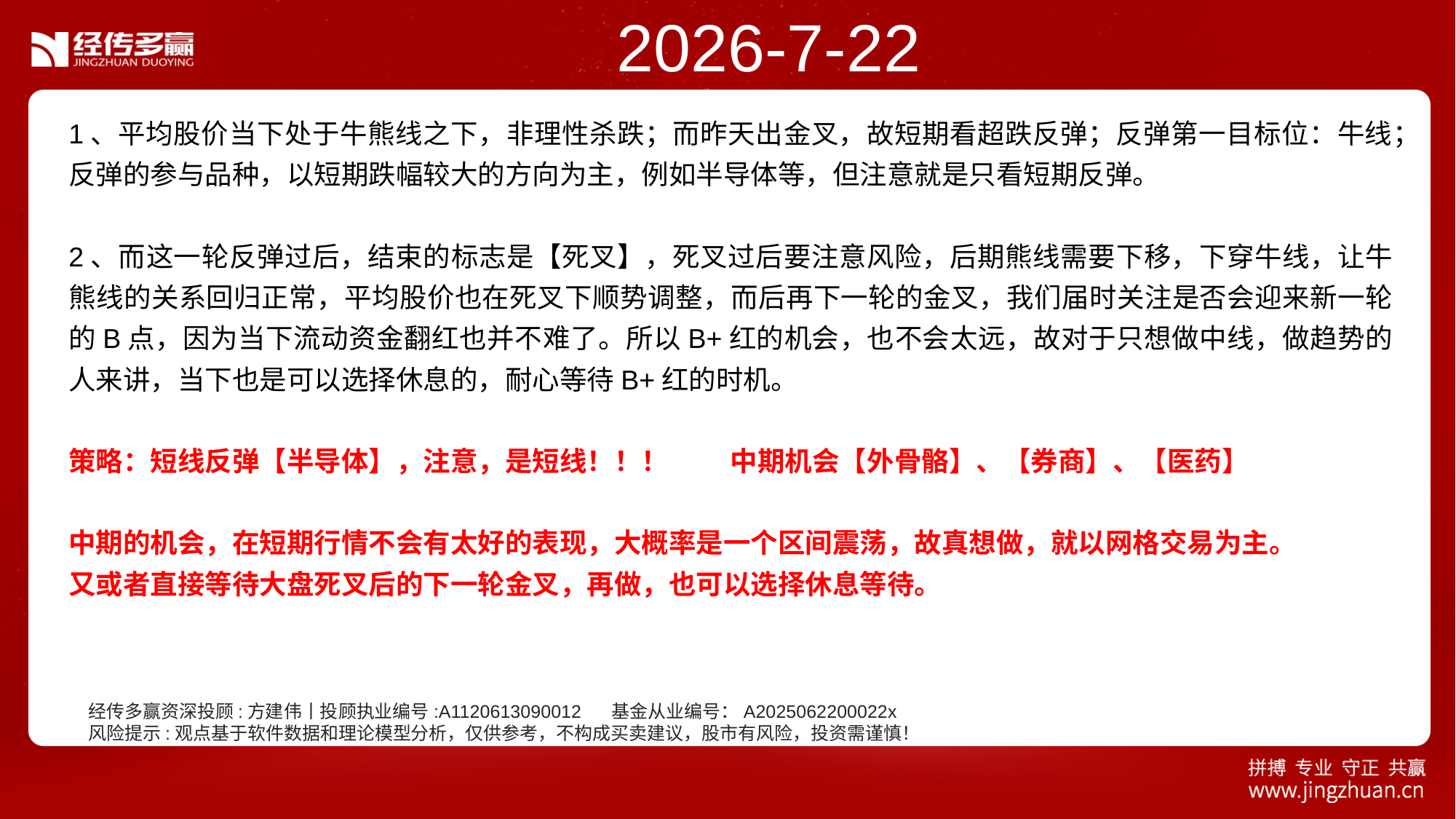

2026-7-22
1、平均股价当下处于牛熊线之下，非理性杀跌；而昨天出金叉，故短期看超跌反弹；反弹第一目标位：牛线；
反弹的参与品种，以短期跌幅较大的方向为主，例如半导体等，但注意就是只看短期反弹。

2、而这一轮反弹过后，结束的标志是【死叉】，死叉过后要注意风险，后期熊线需要下移，下穿牛线，让牛熊线的关系回归正常，平均股价也在死叉下顺势调整，而后再下一轮的金叉，我们届时关注是否会迎来新一轮的B点，因为当下流动资金翻红也并不难了。所以B+红的机会，也不会太远，故对于只想做中线，做趋势的人来讲，当下也是可以选择休息的，耐心等待B+红的时机。

策略：短线反弹【半导体】，注意，是短线！！！          中期机会【外骨骼】、【券商】、【医药】

中期的机会，在短期行情不会有太好的表现，大概率是一个区间震荡，故真想做，就以网格交易为主。
又或者直接等待大盘死叉后的下一轮金叉，再做，也可以选择休息等待。